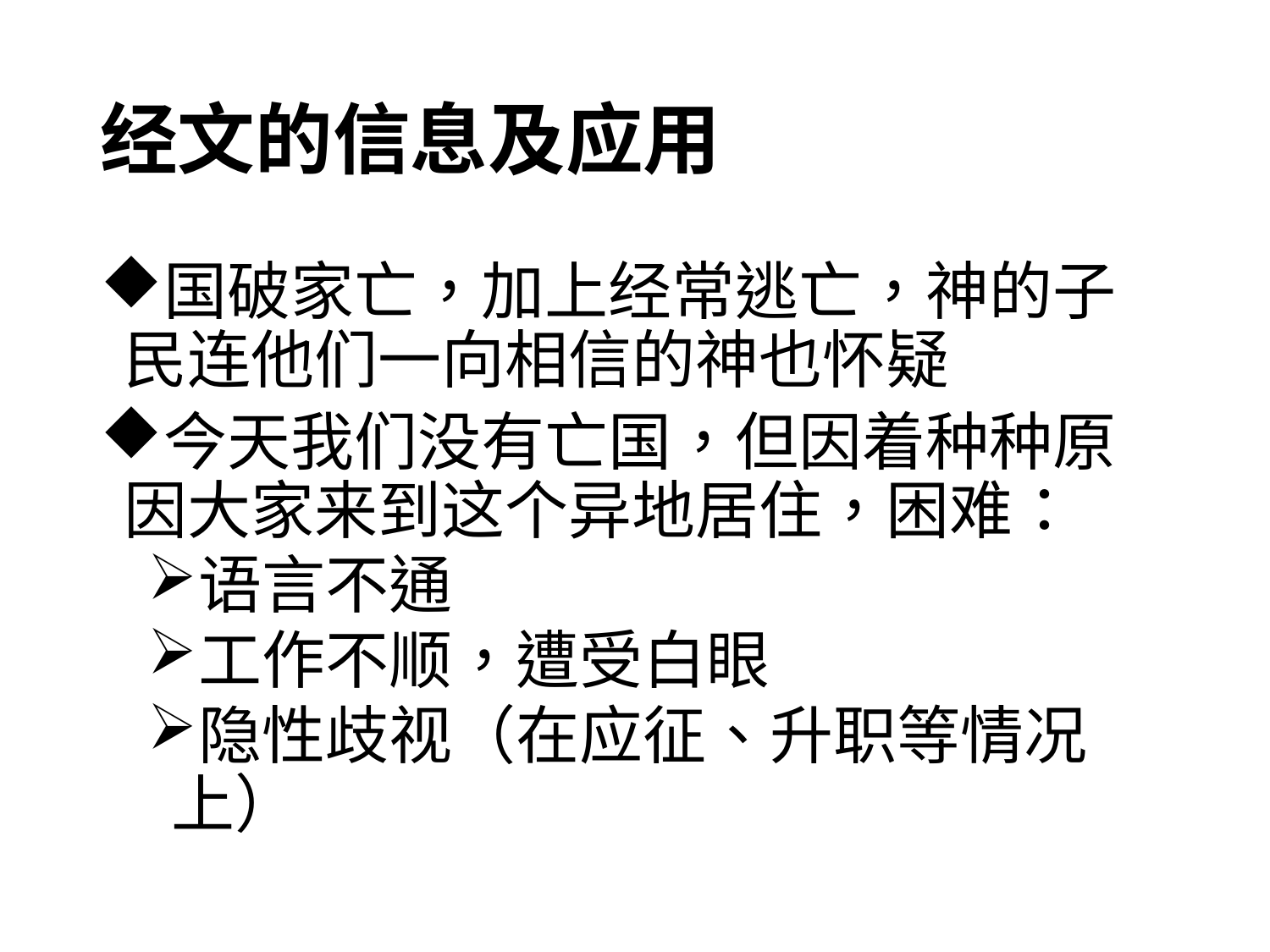

# 经文的信息及应用
国破家亡，加上经常逃亡，神的子民连他们一向相信的神也怀疑
今天我们没有亡国，但因着种种原因大家来到这个异地居住，困难：
语言不通
工作不顺，遭受白眼
隐性歧视（在应征、升职等情况上）